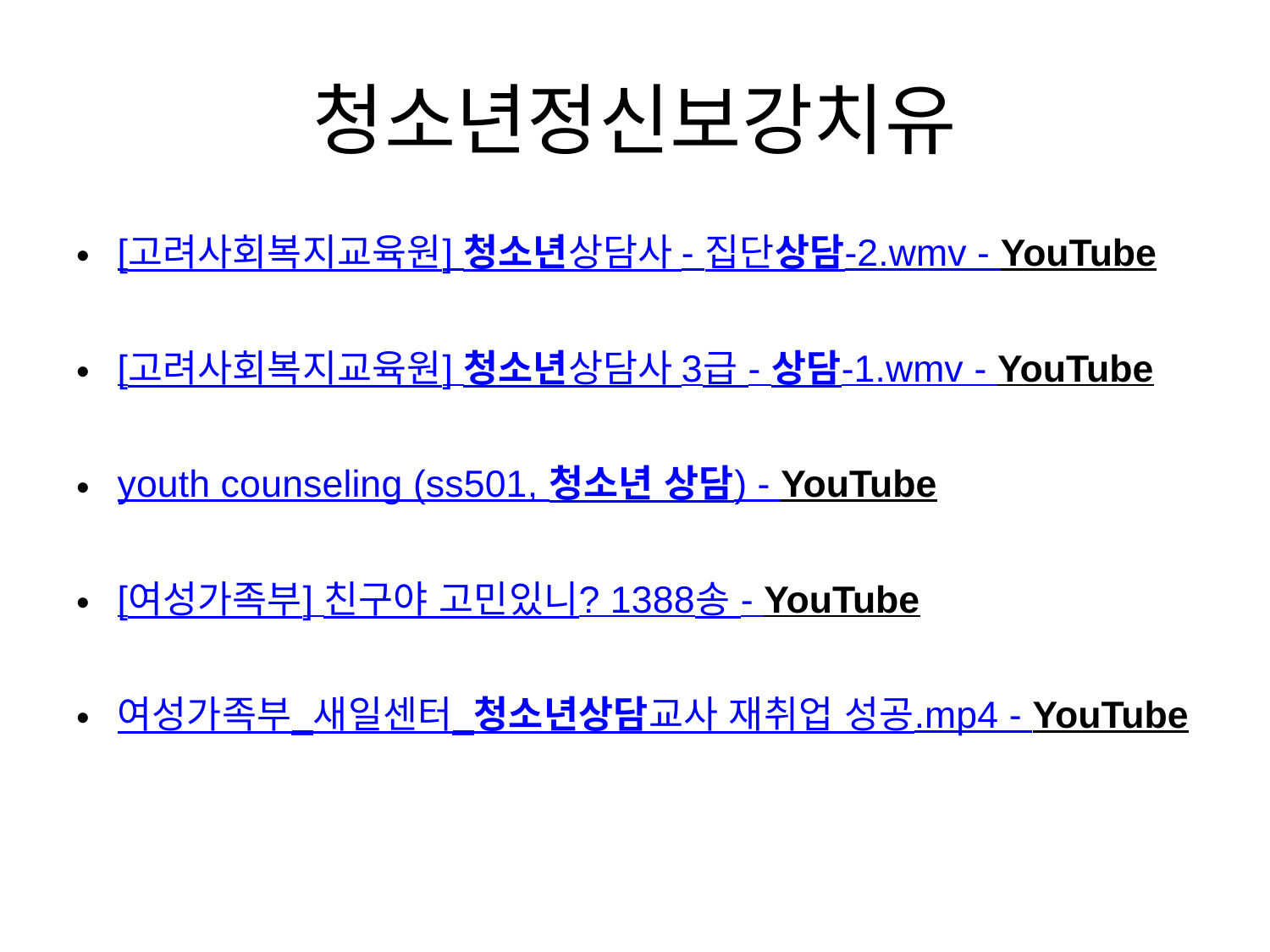

# 청소년정신보강치유
[고려사회복지교육원] 청소년상담사 - 집단상담-2.wmv - YouTube

[고려사회복지교육원] 청소년상담사 3급 - 상담-1.wmv - YouTube

youth counseling (ss501, 청소년 상담) - YouTube

[여성가족부] 친구야 고민있니? 1388송 - YouTube

여성가족부_새일센터_청소년상담교사 재취업 성공.mp4 - YouTube